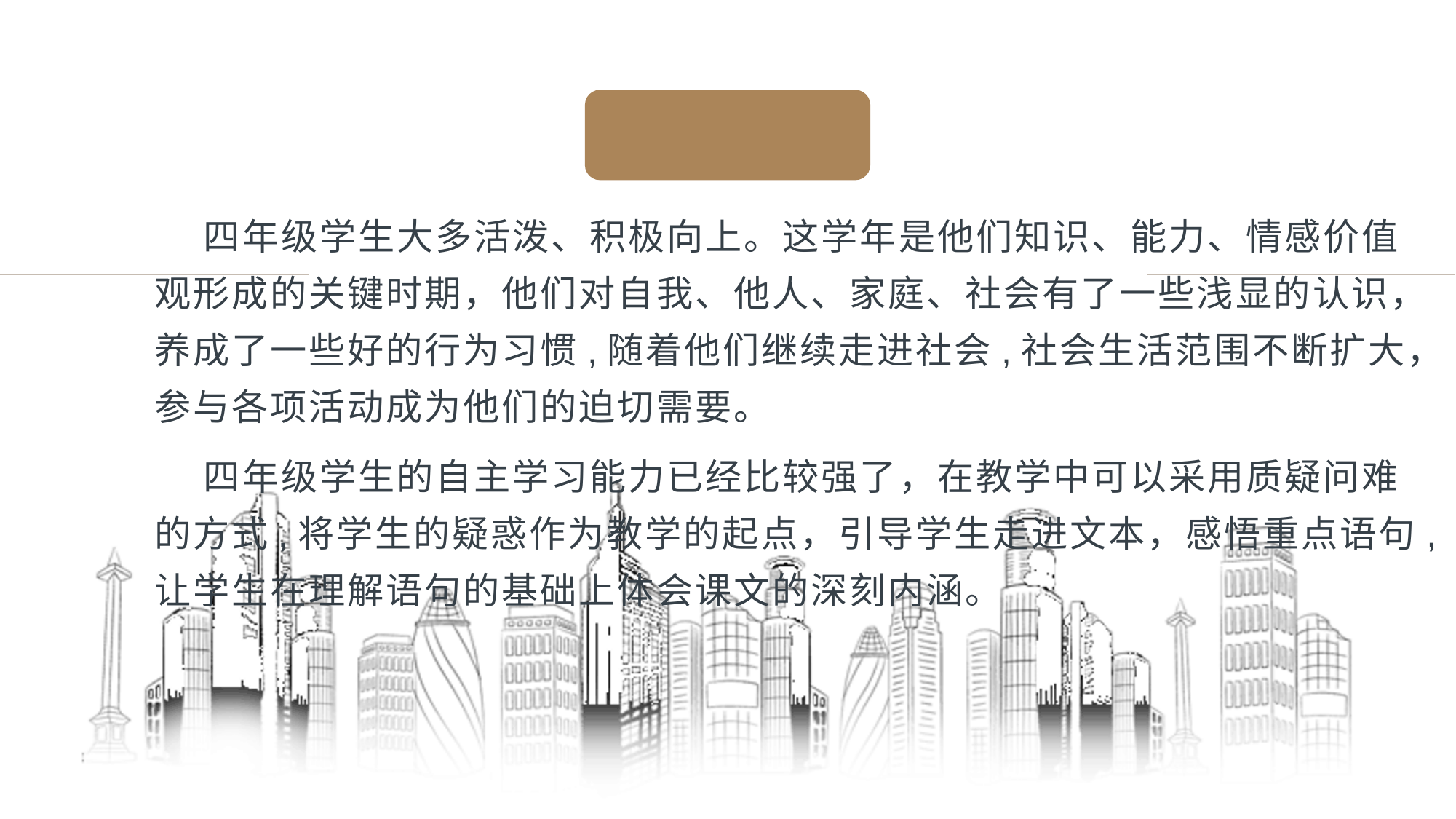

#
    四年级学生大多活泼、积极向上。这学年是他们知识、能力、情感价值观形成的关键时期，他们对自我、他人、家庭、社会有了一些浅显的认识，养成了一些好的行为习惯,随着他们继续走进社会,社会生活范围不断扩大，参与各项活动成为他们的迫切需要。
    四年级学生的自主学习能力已经比较强了，在教学中可以采用质疑问难的方式,将学生的疑惑作为教学的起点，引导学生走进文本，感悟重点语句,让学生在理解语句的基础上体会课文的深刻内涵。